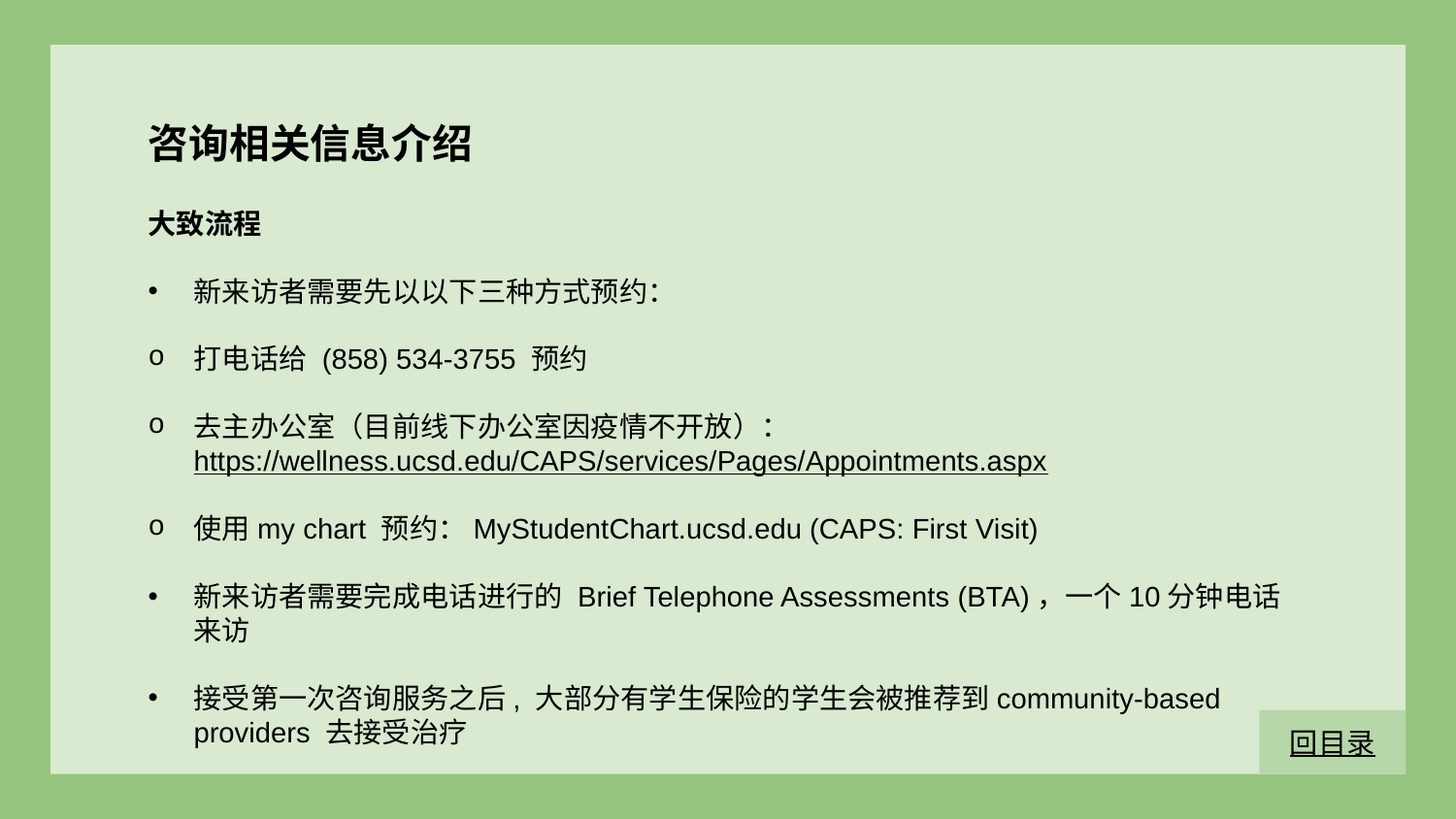

咨询相关信息介绍
大致流程

新来访者需要先以以下三种方式预约：

打电话给 (858) 534-3755 预约

去主办公室（目前线下办公室因疫情不开放）：https://wellness.ucsd.edu/CAPS/services/Pages/Appointments.aspx

使用my chart 预约：MyStudentChart.ucsd.edu (CAPS: First Visit)

新来访者需要完成电话进行的 Brief Telephone Assessments (BTA)，一个10分钟电话来访

接受第一次咨询服务之后, 大部分有学生保险的学生会被推荐到community-based providers 去接受治疗

回目录